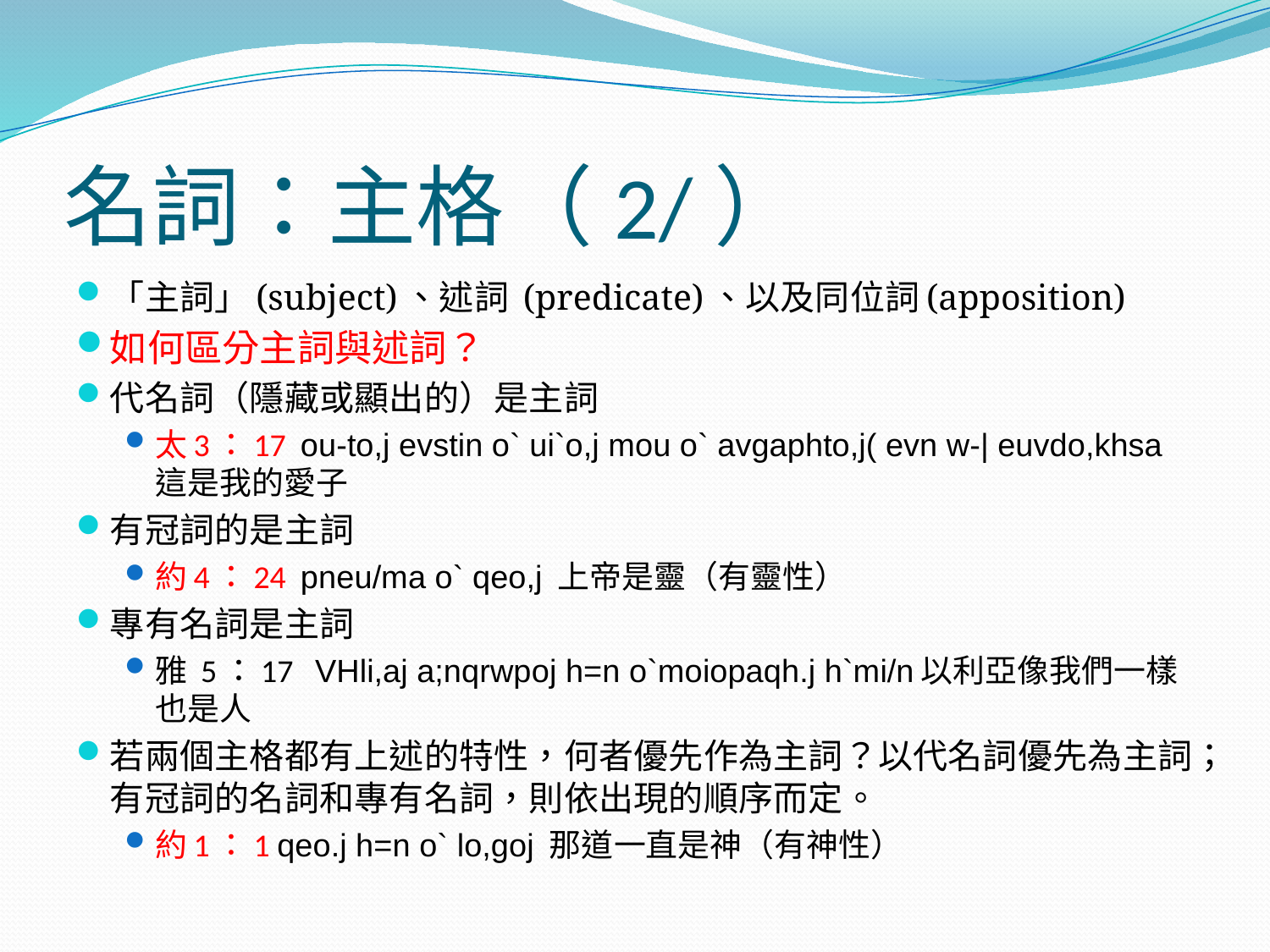

# 名詞：主格（2/）
「主詞」(subject)、述詞 (predicate)、以及同位詞(apposition)
如何區分主詞與述詞？
代名詞（隱藏或顯出的）是主詞
太3：17  ou-to,j evstin o` ui`o,j mou o` avgaphto,j( evn w-| euvdo,khsa 這是我的愛子
有冠詞的是主詞
約4：24  pneu/ma o` qeo,j 上帝是靈（有靈性）
專有名詞是主詞
雅 5：17   VHli,aj a;nqrwpoj h=n o`moiopaqh.j h`mi/n以利亞像我們一樣也是人
若兩個主格都有上述的特性，何者優先作為主詞？以代名詞優先為主詞；有冠詞的名詞和專有名詞，則依出現的順序而定。
約1：1 qeo.j h=n o` lo,goj 那道一直是神（有神性）